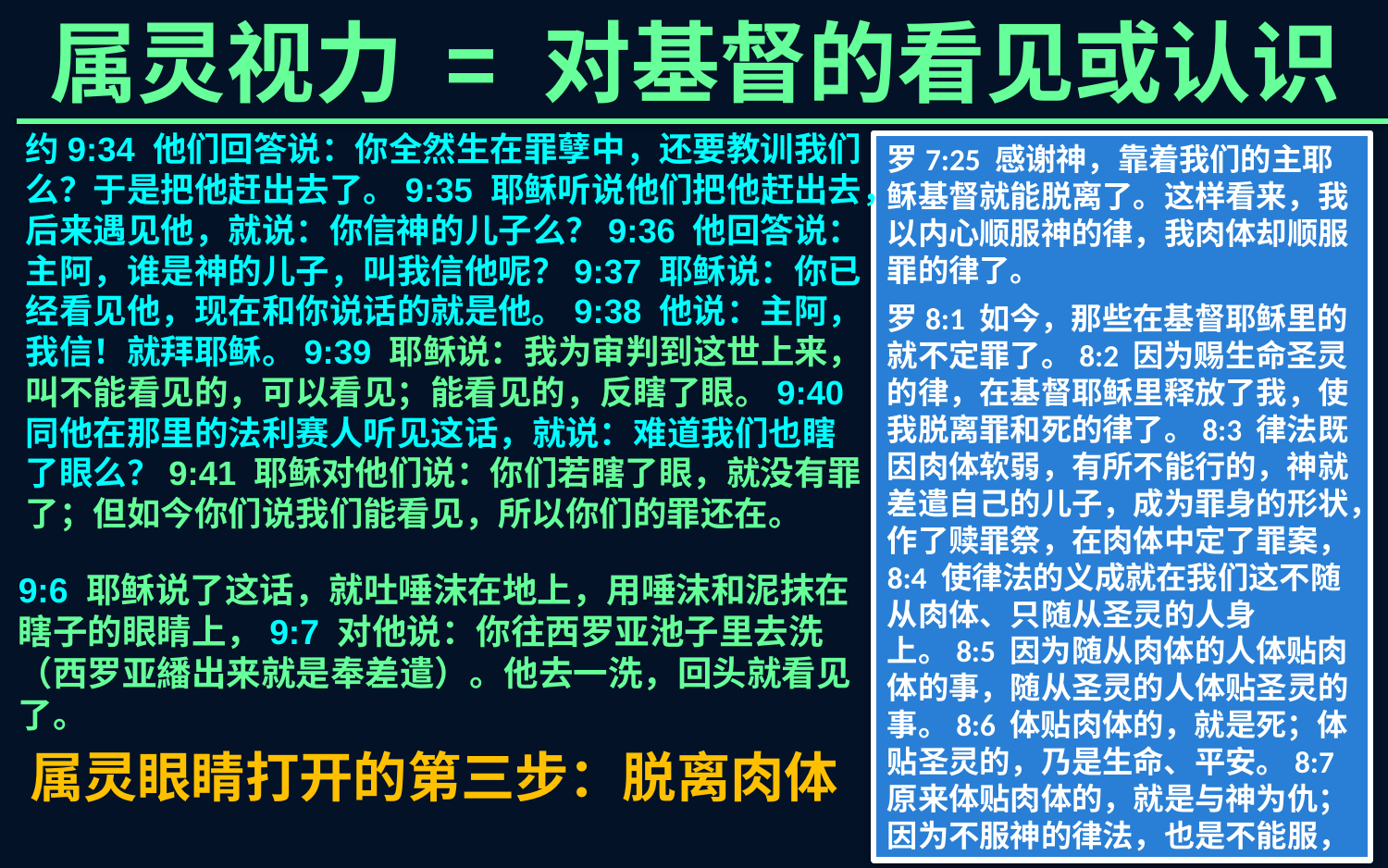

属灵视力 = 对基督的看见或认识
约9:34 他们回答说：你全然生在罪孽中，还要教训我们么？于是把他赶出去了。9:35 耶稣听说他们把他赶出去，后来遇见他，就说：你信神的儿子么？9:36 他回答说：主阿，谁是神的儿子，叫我信他呢？9:37 耶稣说：你已经看见他，现在和你说话的就是他。9:38 他说：主阿，我信！就拜耶稣。9:39 耶稣说：我为审判到这世上来，叫不能看见的，可以看见；能看见的，反瞎了眼。9:40 同他在那里的法利赛人听见这话，就说：难道我们也瞎了眼么？9:41 耶稣对他们说：你们若瞎了眼，就没有罪了；但如今你们说我们能看见，所以你们的罪还在。
罗7:25 感谢神，靠着我们的主耶稣基督就能脱离了。这样看来，我以内心顺服神的律，我肉体却顺服罪的律了。
罗8:1 如今，那些在基督耶稣里的就不定罪了。8:2 因为赐生命圣灵的律，在基督耶稣里释放了我，使我脱离罪和死的律了。8:3 律法既因肉体软弱，有所不能行的，神就差遣自己的儿子，成为罪身的形状，作了赎罪祭，在肉体中定了罪案，8:4 使律法的义成就在我们这不随从肉体、只随从圣灵的人身上。8:5 因为随从肉体的人体贴肉体的事，随从圣灵的人体贴圣灵的事。8:6 体贴肉体的，就是死；体贴圣灵的，乃是生命、平安。8:7 原来体贴肉体的，就是与神为仇；因为不服神的律法，也是不能服，
9:6 耶稣说了这话，就吐唾沫在地上，用唾沫和泥抹在瞎子的眼睛上，9:7 对他说：你往西罗亚池子里去洗（西罗亚繙出来就是奉差遣）。他去一洗，回头就看见了。
属灵眼睛打开的第三步：脱离肉体